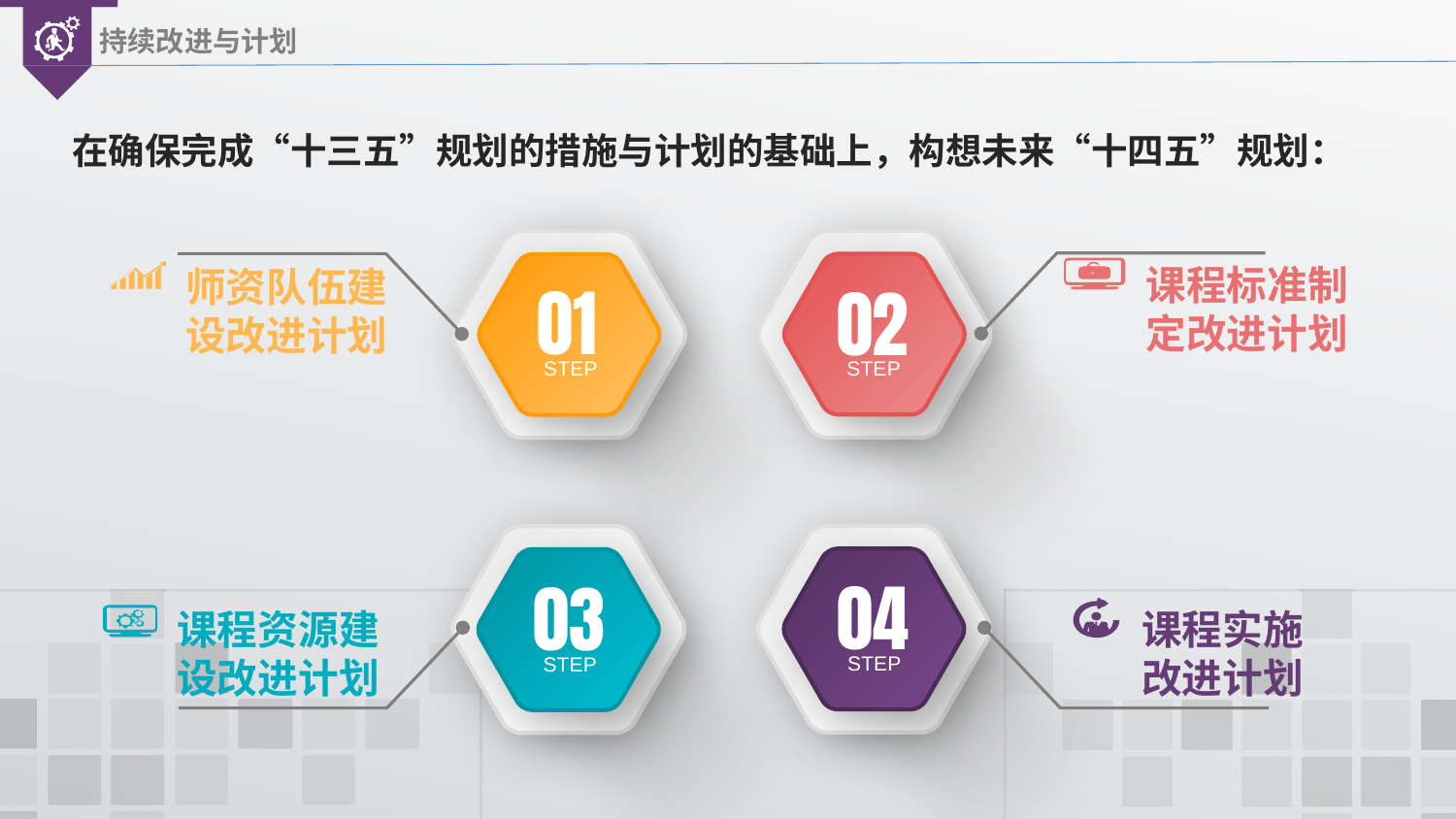

在确保完成“十三五”规划的措施与计划的基础上，构想未来“十四五”规划：

02
STEP

01
STEP
课程标准制定改进计划

师资队伍建设改进计划

04
STEP

03
STEP
课程资源建设改进计划

课程实施改进计划